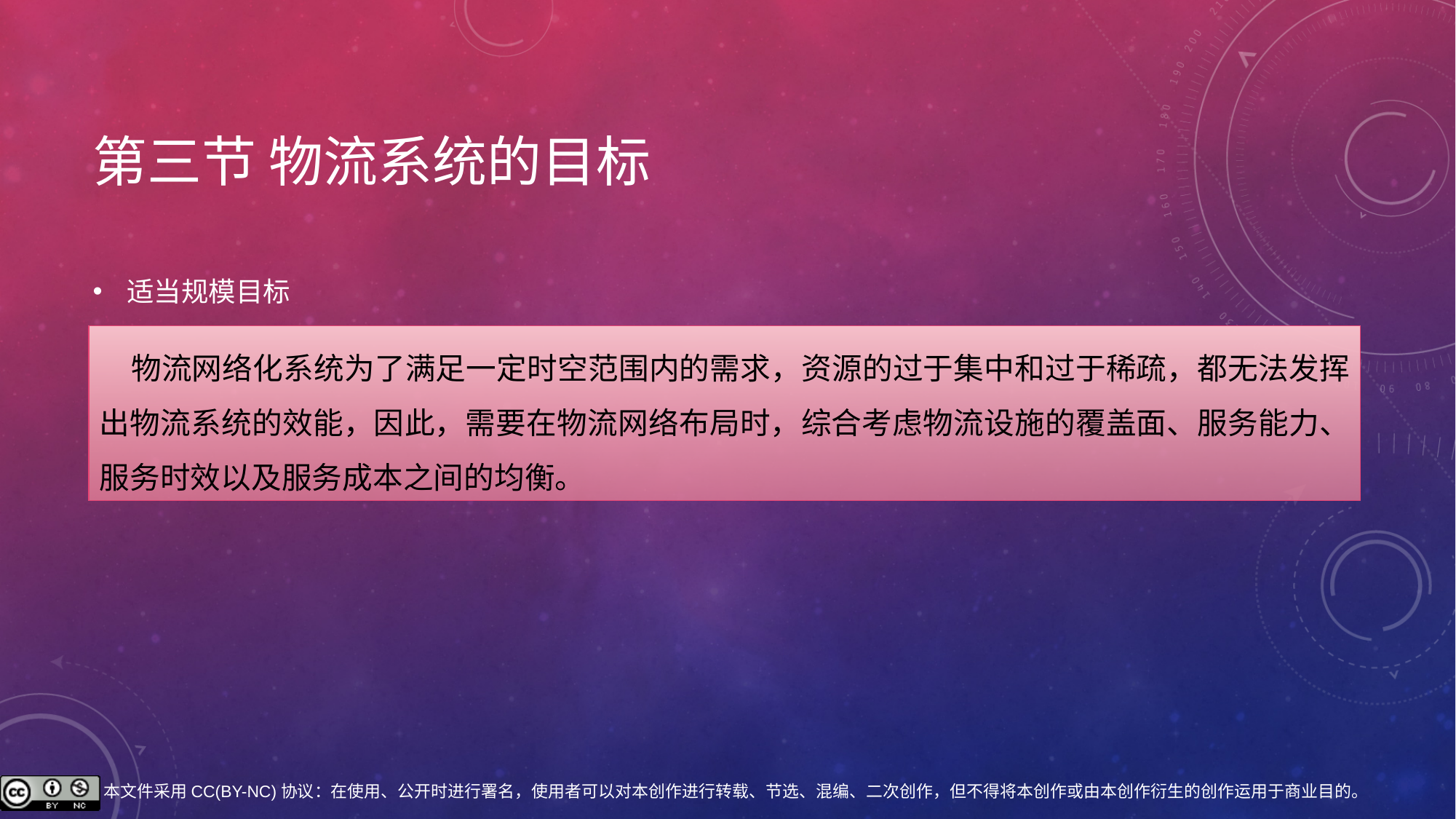

# 第三节 物流系统的目标
适当规模目标
物流网络化系统为了满足一定时空范围内的需求，资源的过于集中和过于稀疏，都无法发挥出物流系统的效能，因此，需要在物流网络布局时，综合考虑物流设施的覆盖面、服务能力、服务时效以及服务成本之间的均衡。